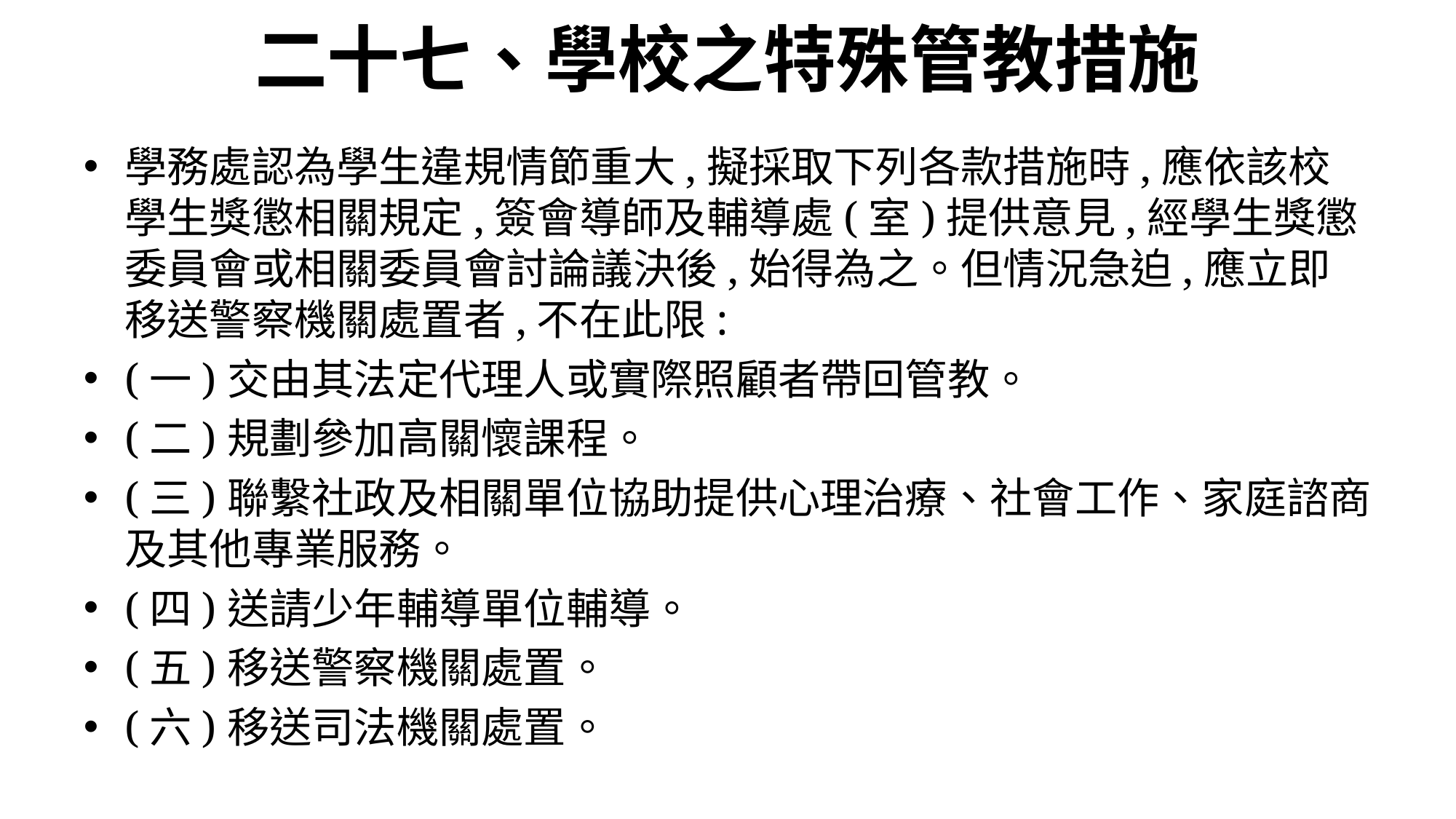

# 二十七、學校之特殊管教措施
學務處認為學生違規情節重大,擬採取下列各款措施時,應依該校學生獎懲相關規定,簽會導師及輔導處(室)提供意見,經學生獎懲委員會或相關委員會討論議決後,始得為之。但情況急迫,應立即移送警察機關處置者,不在此限:
(一)交由其法定代理人或實際照顧者帶回管教。
(二)規劃參加高關懷課程。
(三)聯繫社政及相關單位協助提供心理治療、社會工作、家庭諮商及其他專業服務。
(四)送請少年輔導單位輔導。
(五)移送警察機關處置。
(六)移送司法機關處置。